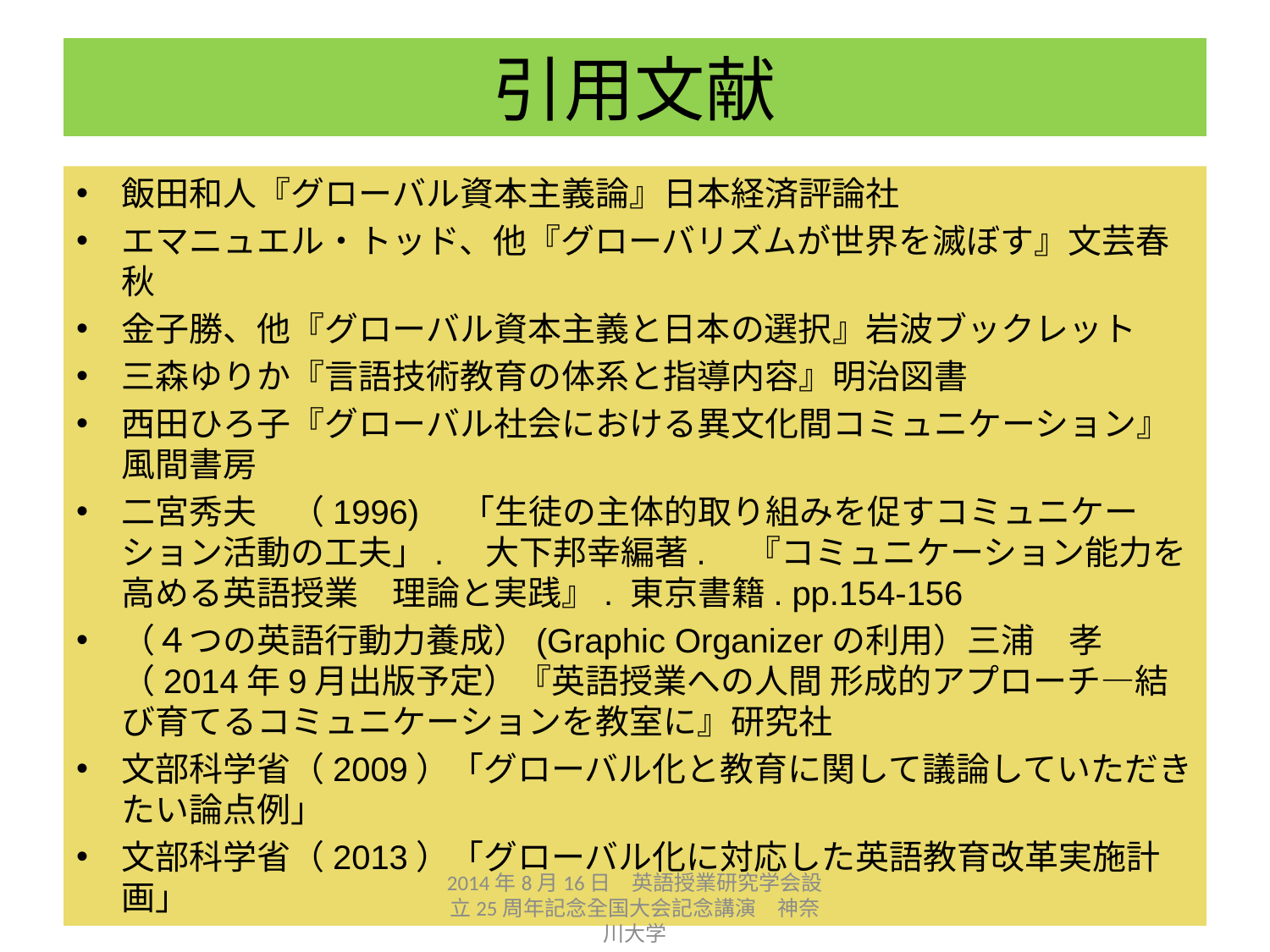

# 引用文献
飯田和人『グローバル資本主義論』日本経済評論社
エマニュエル・トッド、他『グローバリズムが世界を滅ぼす』文芸春秋
金子勝、他『グローバル資本主義と日本の選択』岩波ブックレット
三森ゆりか『言語技術教育の体系と指導内容』明治図書
西田ひろ子『グローバル社会における異文化間コミュニケーション』風間書房
二宮秀夫　（1996)　「生徒の主体的取り組みを促すコミュニケーション活動の工夫」.　大下邦幸編著.　『コミュニケーション能力を高める英語授業　理論と実践』. 東京書籍. pp.154-156
（４つの英語行動力養成）(Graphic Organizerの利用）三浦　孝（2014年9月出版予定）『英語授業への人間 形成的アプローチ—結び育てるコミュニケーションを教室に』研究社
文部科学省（2009）「グローバル化と教育に関して議論していただきたい論点例」
文部科学省（2013）「グローバル化に対応した英語教育改革実施計画」
2014年8月16日　英語授業研究学会設立25周年記念全国大会記念講演　神奈川大学